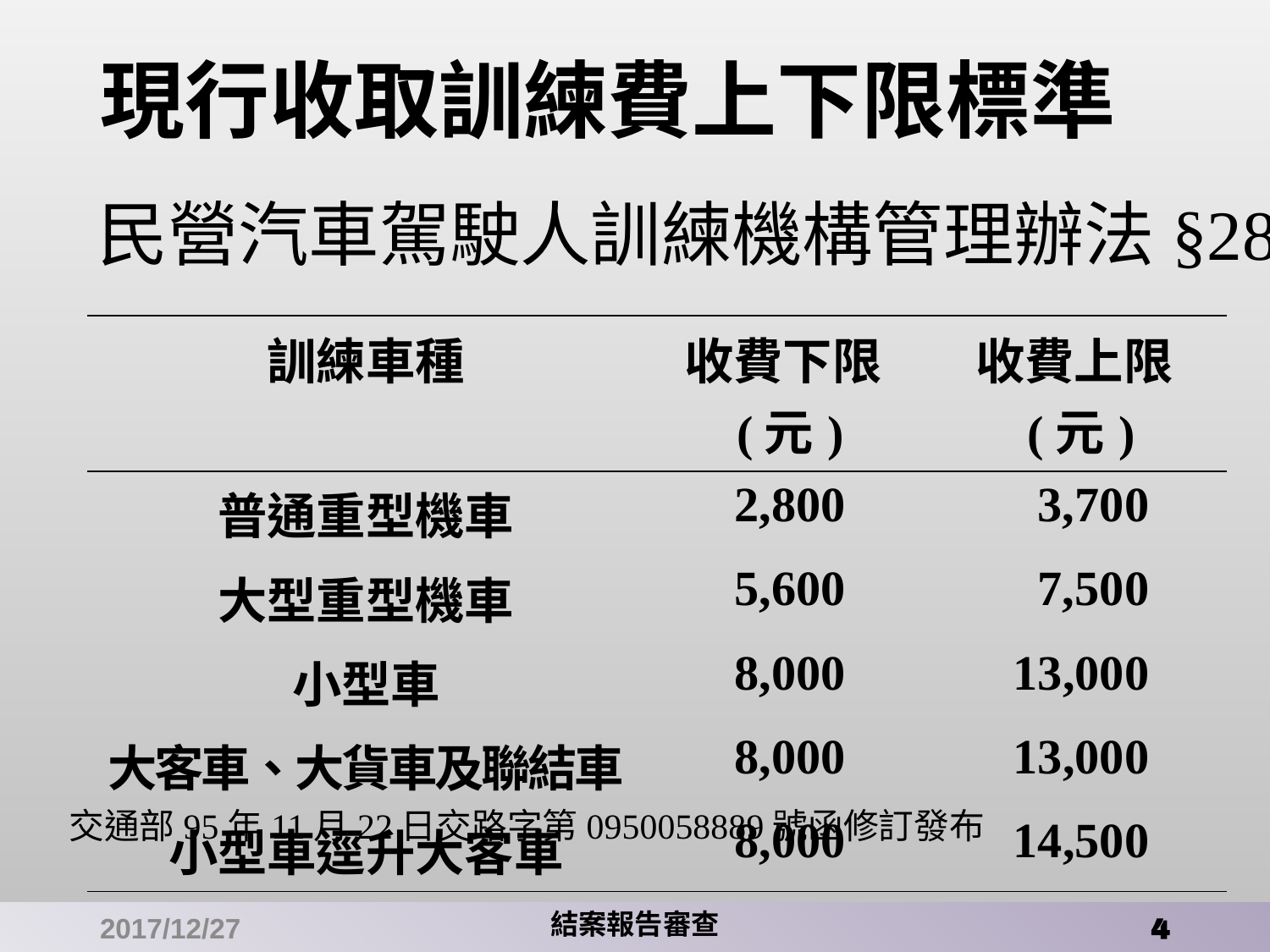

# 現行收取訓練費上下限標準
民營汽車駕駛人訓練機構管理辦法§28
| 訓練車種 | 收費下限(元) | 收費上限(元) |
| --- | --- | --- |
| 普通重型機車 | 2,800 | 3,700 |
| 大型重型機車 | 5,600 | 7,500 |
| 小型車 | 8,000 | 13,000 |
| 大客車、大貨車及聯結車 | 8,000 | 13,000 |
| 小型車逕升大客車 | 8,000 | 14,500 |
交通部95年11月22日交路字第0950058889號函修訂發布
2017/12/27
結案報告審查
4